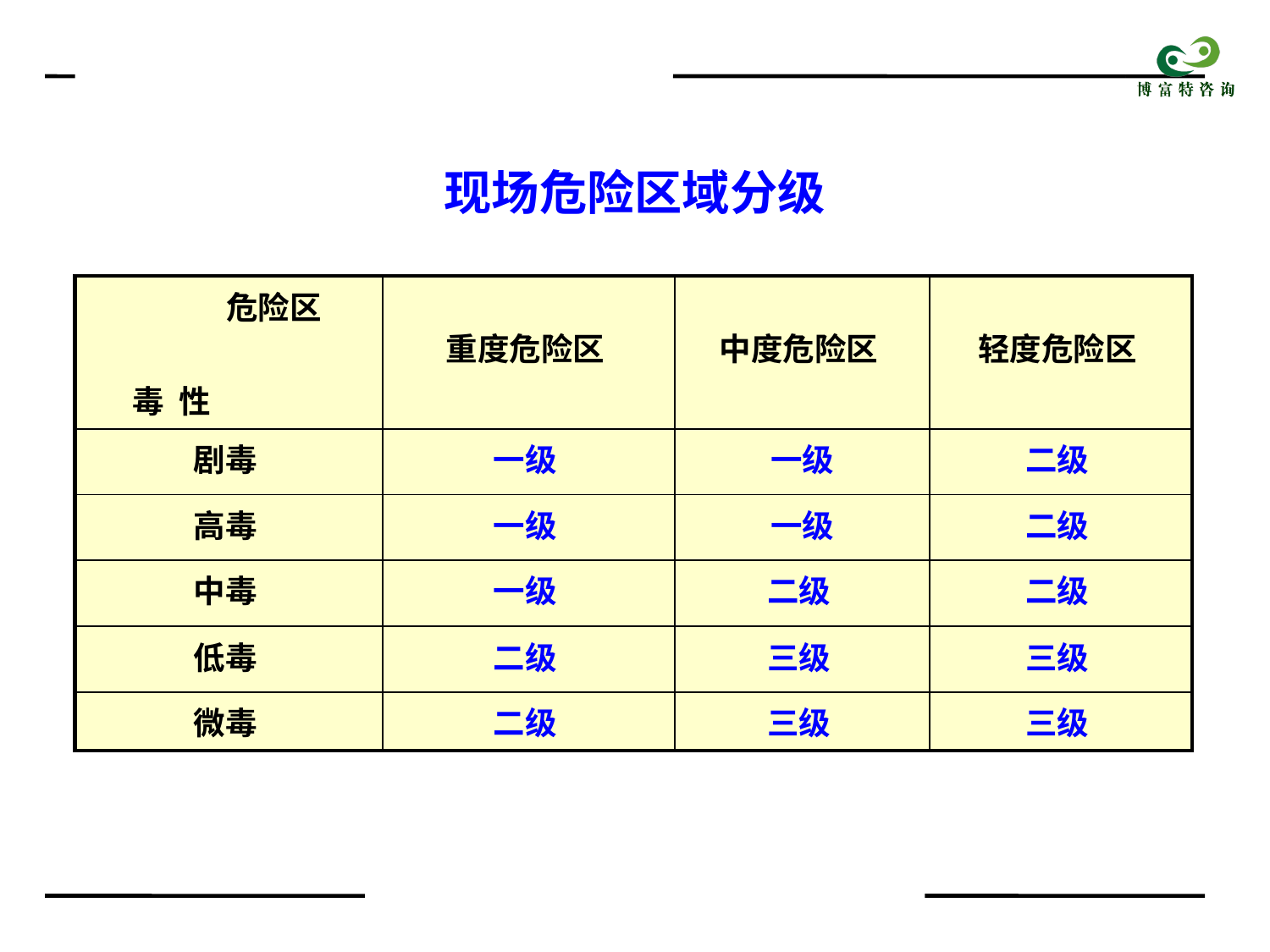

现场危险区域分级
| 危险区 毒 性 | 重度危险区 | 中度危险区 | 轻度危险区 |
| --- | --- | --- | --- |
| 剧毒 | 一级 | 一级 | 二级 |
| 高毒 | 一级 | 一级 | 二级 |
| 中毒 | 一级 | 二级 | 二级 |
| 低毒 | 二级 | 三级 | 三级 |
| 微毒 | 二级 | 三级 | 三级 |